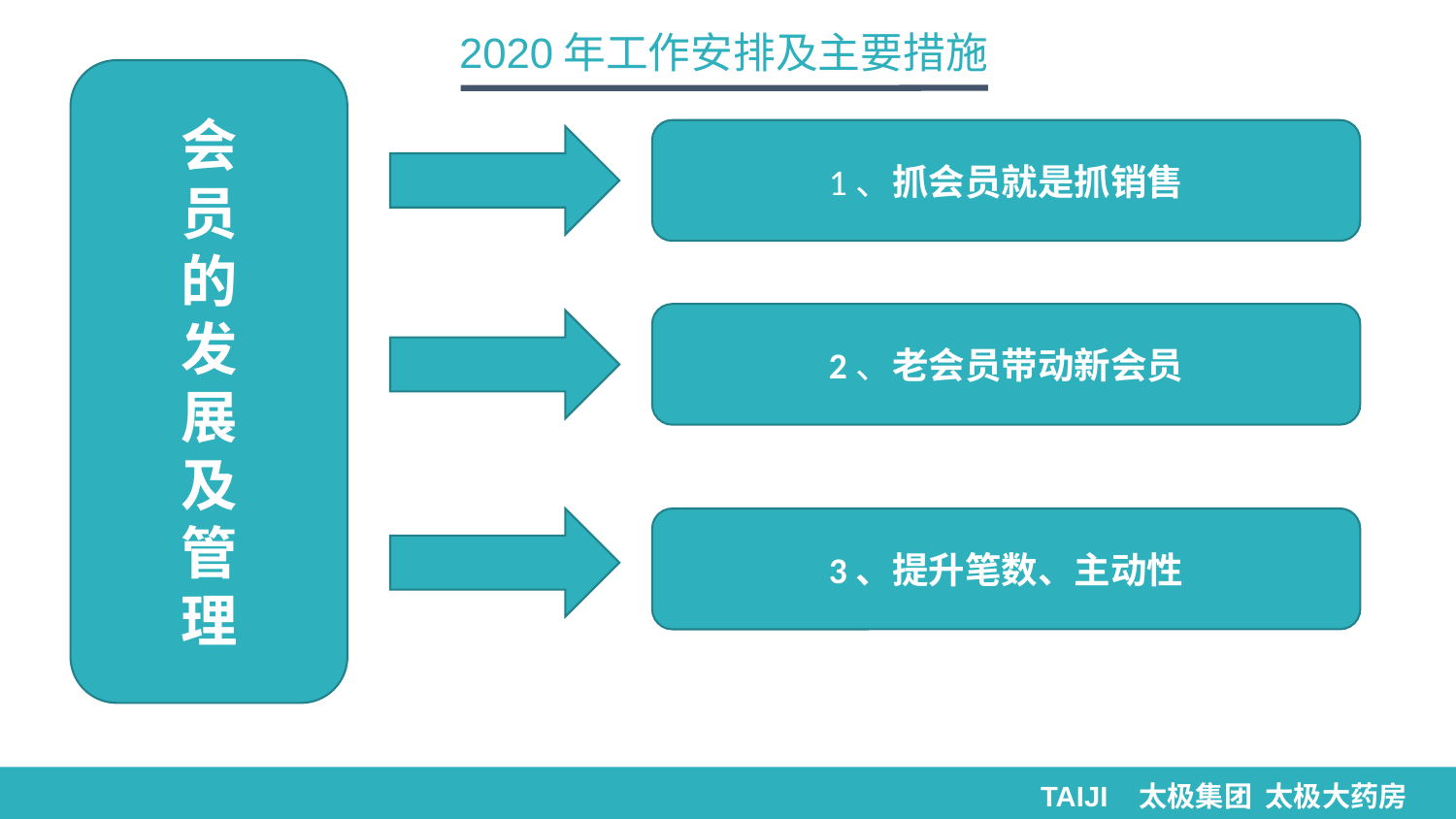

2020年工作安排及主要措施
会
员
的
发
展
及
管
理
1、抓会员就是抓销售

2、老会员带动新会员

3、提升笔数、主动性

TAIJI   太极集团  太极大药房